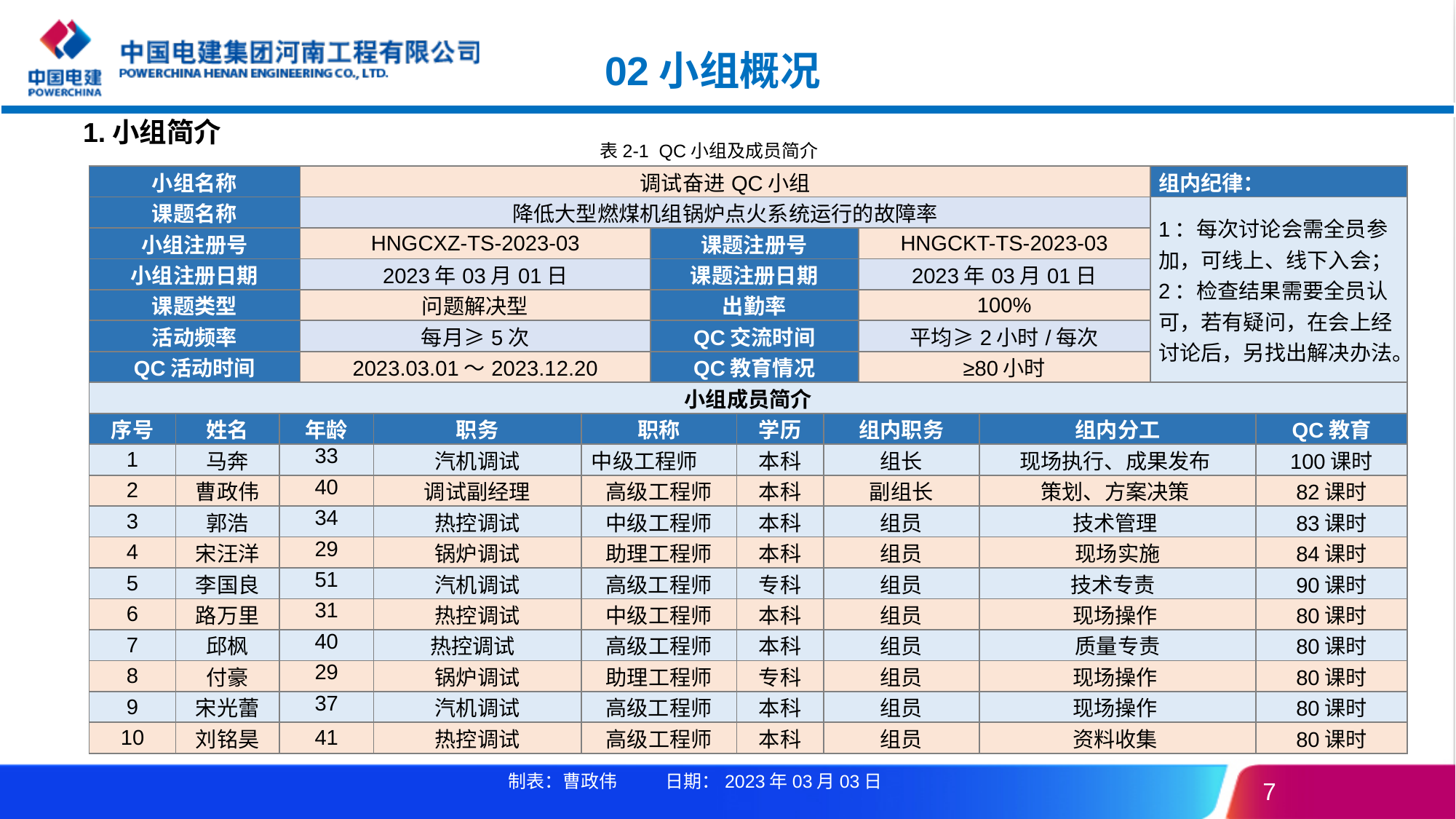

02小组概况
1.小组简介
表2-1  QC小组及成员简介
| 小组名称 |  |  | 调试奋进QC小组 |  |  |  |  |  |  |  | 组内纪律： |  |
| --- | --- | --- | --- | --- | --- | --- | --- | --- | --- | --- | --- | --- |
| 课题名称 |  |  | 降低大型燃煤机组锅炉点火系统运行的故障率 |  |  |  |  |  |  |  | 1：每次讨论会需全员参加，可线上、线下入会；2：检查结果需要全员认可，若有疑问，在会上经讨论后，另找出解决办法。 |  |
| 小组注册号 |  |  | HNGCXZ-TS-2023-03 |  |  | 课题注册号 |  |  | HNGCKT-TS-2023-03 |  |  |  |
| 小组注册日期 |  |  | 2023年03月01日 |  |  | 课题注册日期 |  |  | 2023年03月01日 |  |  |  |
| 课题类型 |  |  | 问题解决型 |  |  | 出勤率 |  |  | 100% |  |  |  |
| 活动频率 |  |  | 每月≥5次 |  |  | QC交流时间 |  |  | 平均≥2小时/每次 |  |  |  |
| QC活动时间 |  |  | 2023.03.01～2023.12.20 |  |  | QC教育情况 |  |  | ≥80小时 |  |  |  |
| 小组成员简介 |  |  |  |  |  |  |  |  |  |  |  |  |
| 序号 | 姓名 | 年龄 |  | 职务 | 职称 |  | 学历 | 组内职务 |  | 组内分工 |  | QC教育 |
| 1 | 马奔 | 33 |  | 汽机调试 | 中级工程师 |  | 本科 | 组长 |  | 现场执行、成果发布 |  | 100课时 |
| 2 | 曹政伟 | 40 |  | 调试副经理 | 高级工程师 |  | 本科 | 副组长 |  | 策划、方案决策 |  | 82课时 |
| 3 | 郭浩 | 34 |  | 热控调试 | 中级工程师 |  | 本科 | 组员 |  | 技术管理 |  | 83课时 |
| 4 | 宋汪洋 | 29 |  | 锅炉调试 | 助理工程师 |  | 本科 | 组员 |  | 现场实施 |  | 84课时 |
| 5 | 李国良 | 51 |  | 汽机调试 | 高级工程师 |  | 专科 | 组员 |  | 技术专责 |  | 90课时 |
| 6 | 路万里 | 31 |  | 热控调试 | 中级工程师 |  | 本科 | 组员 |  | 现场操作 |  | 80课时 |
| 7 | 邱枫 | 40 |  | 热控调试 | 高级工程师 |  | 本科 | 组员 |  | 质量专责 |  | 80课时 |
| 8 | 付豪 | 29 |  | 锅炉调试 | 助理工程师 |  | 专科 | 组员 |  | 现场操作 |  | 80课时 |
| 9 | 宋光蕾 | 37 |  | 汽机调试 | 高级工程师 |  | 本科 | 组员 |  | 现场操作 |  | 80课时 |
| 10 | 刘铭昊 | 41 |  | 热控调试 | 高级工程师 |  | 本科 | 组员 |  | 资料收集 |  | 80课时 |
制表：曹政伟            日期：2023年03月03日